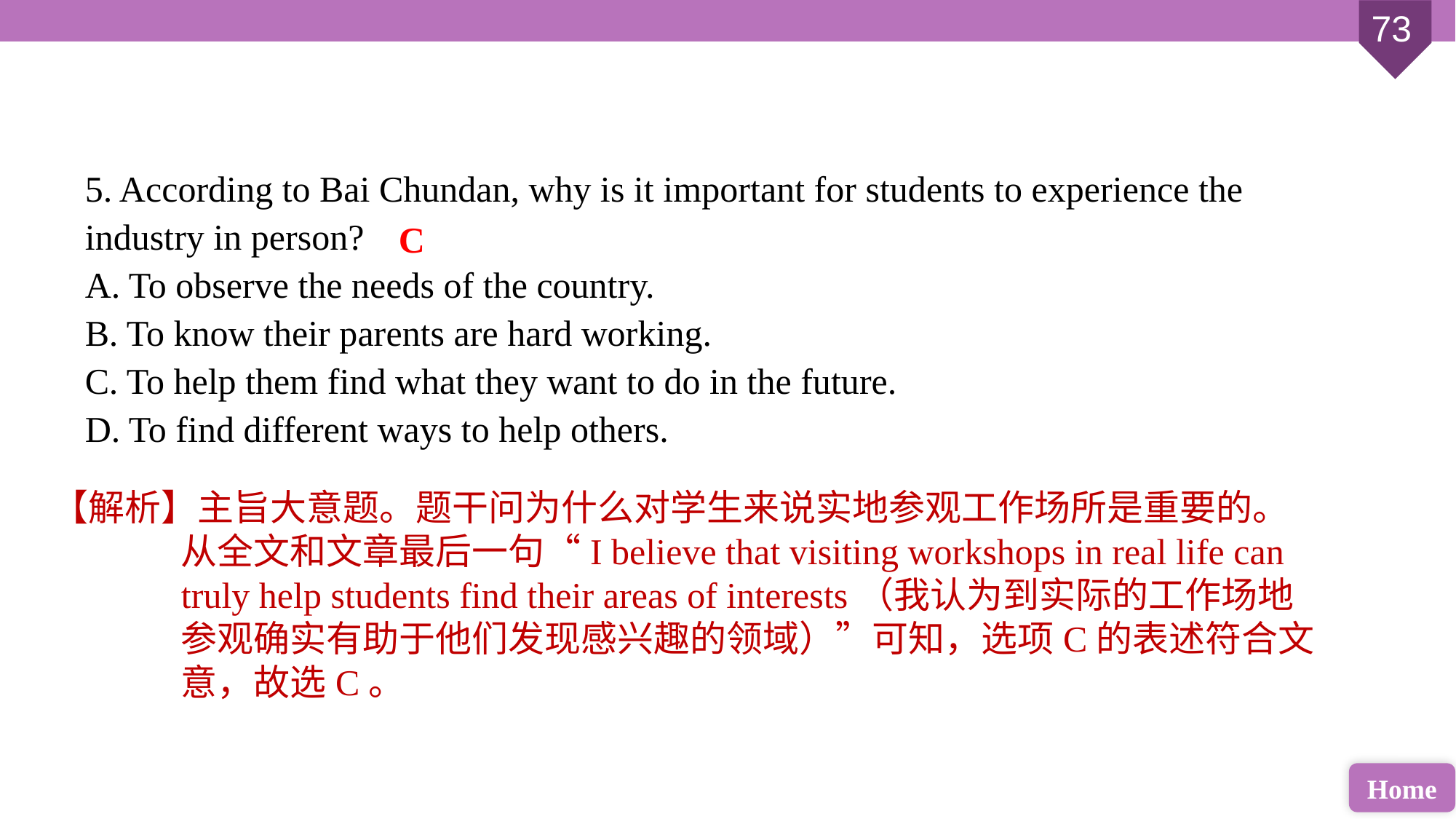

5. According to Bai Chundan, why is it important for students to experience the industry in person?
A. To observe the needs of the country.
B. To know their parents are hard working.
C. To help them find what they want to do in the future.
D. To find different ways to help others.
C
【解析】主旨大意题。题干问为什么对学生来说实地参观工作场所是重要的。从全文和文章最后一句“I believe that visiting workshops in real life can truly help students find their areas of interests（我认为到实际的工作场地参观确实有助于他们发现感兴趣的领域）”可知，选项C的表述符合文意，故选C。